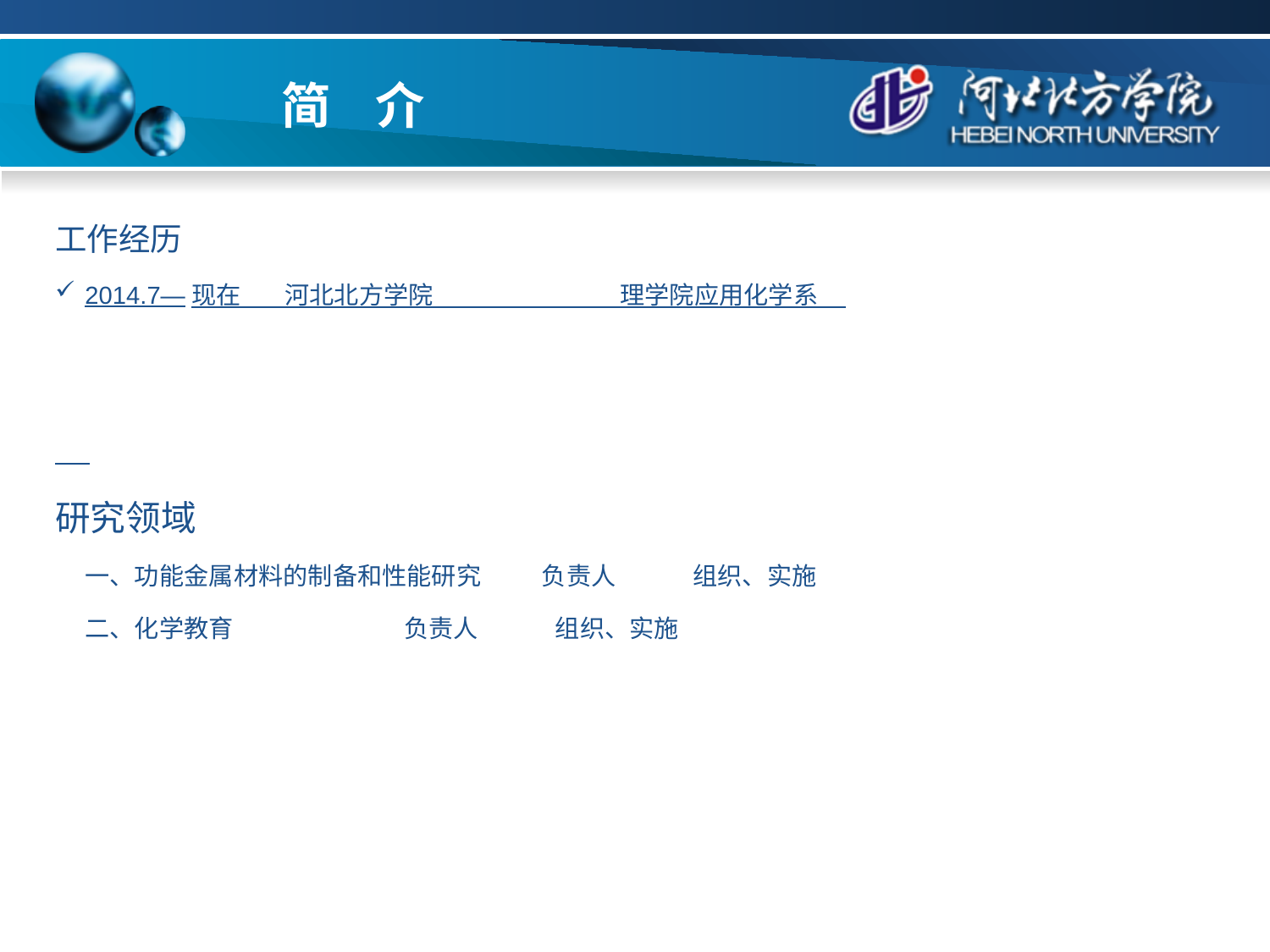

简    介
工作经历
2014.7—现在        河北北方学院                                  理学院应用化学系

研究领域
一、功能金属材料的制备和性能研究           负责人              组织、实施
二、化学教育                               负责人              组织、实施